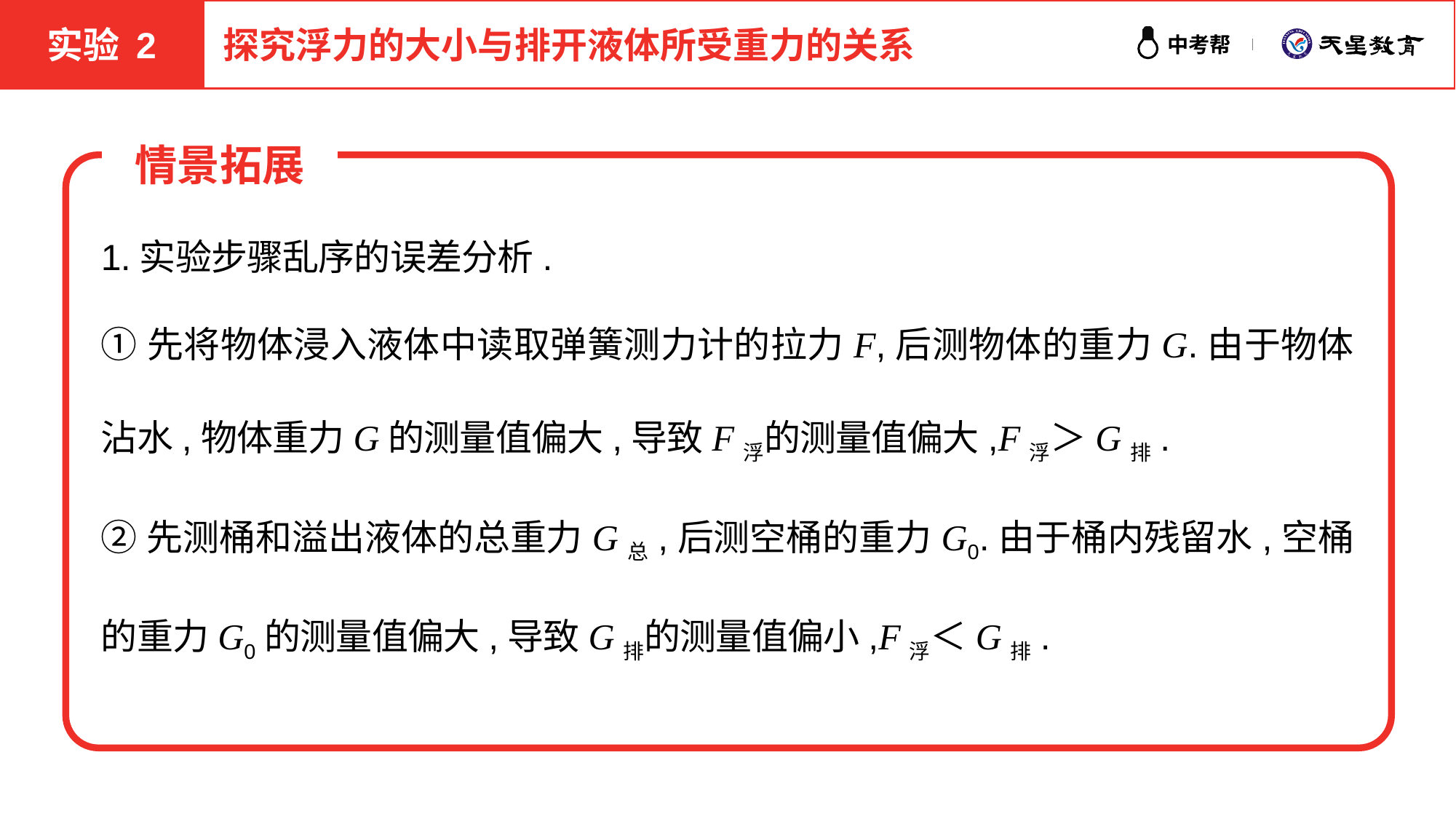

实验 2
探究浮力的大小与排开液体所受重力的关系
情景拓展

1.实验步骤乱序的误差分析.
①先将物体浸入液体中读取弹簧测力计的拉力F,后测物体的重力G.由于物体沾水,物体重力G的测量值偏大,导致F浮的测量值偏大,F浮＞G排.
②先测桶和溢出液体的总重力G总,后测空桶的重力G0.由于桶内残留水,空桶的重力G0的测量值偏大,导致G排的测量值偏小,F浮＜G排.